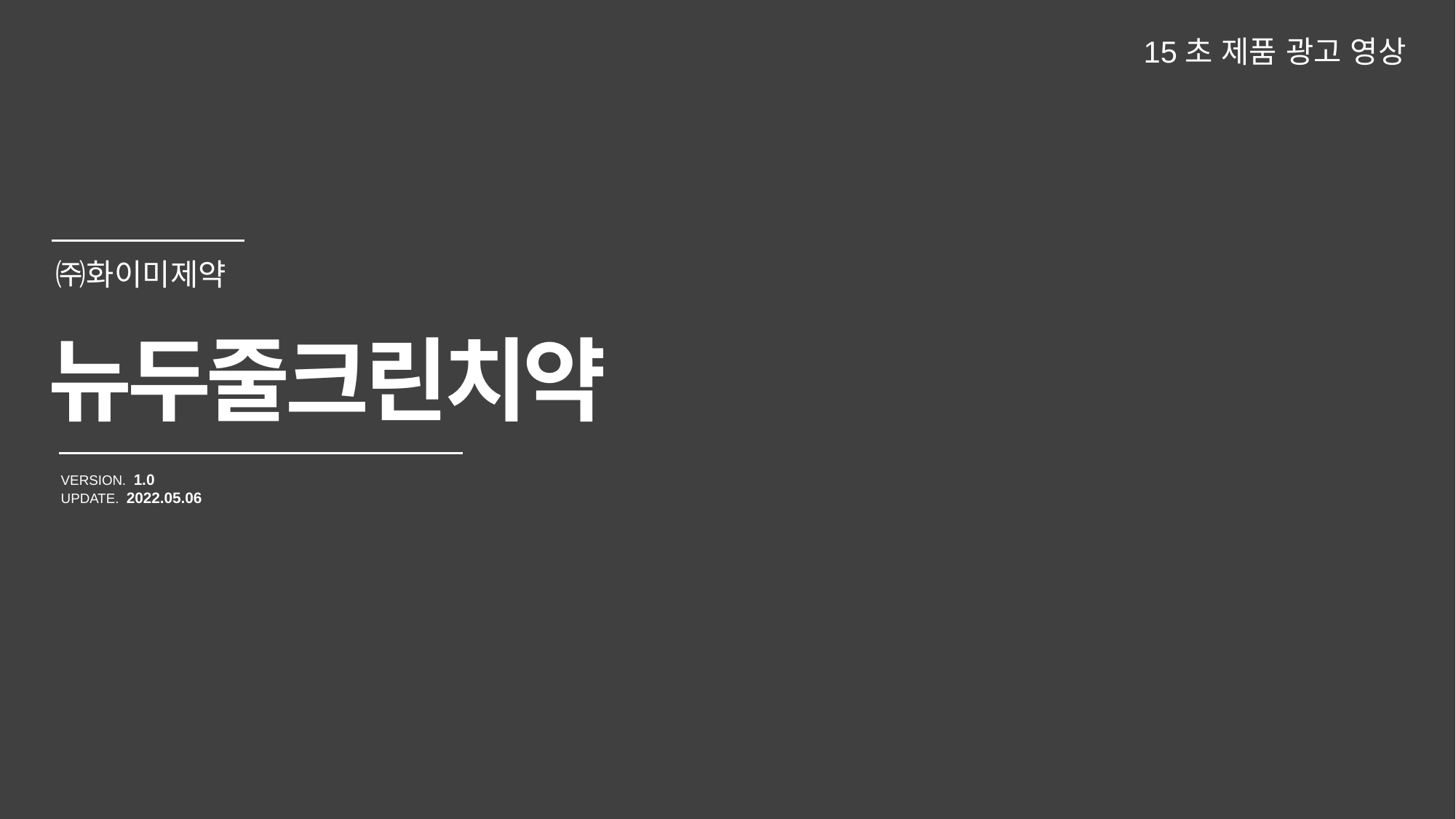

15초 제품 광고 영상
뉴두줄크린치약
VERSION.  1.0
UPDATE.  2022.05.06

㈜화이미제약